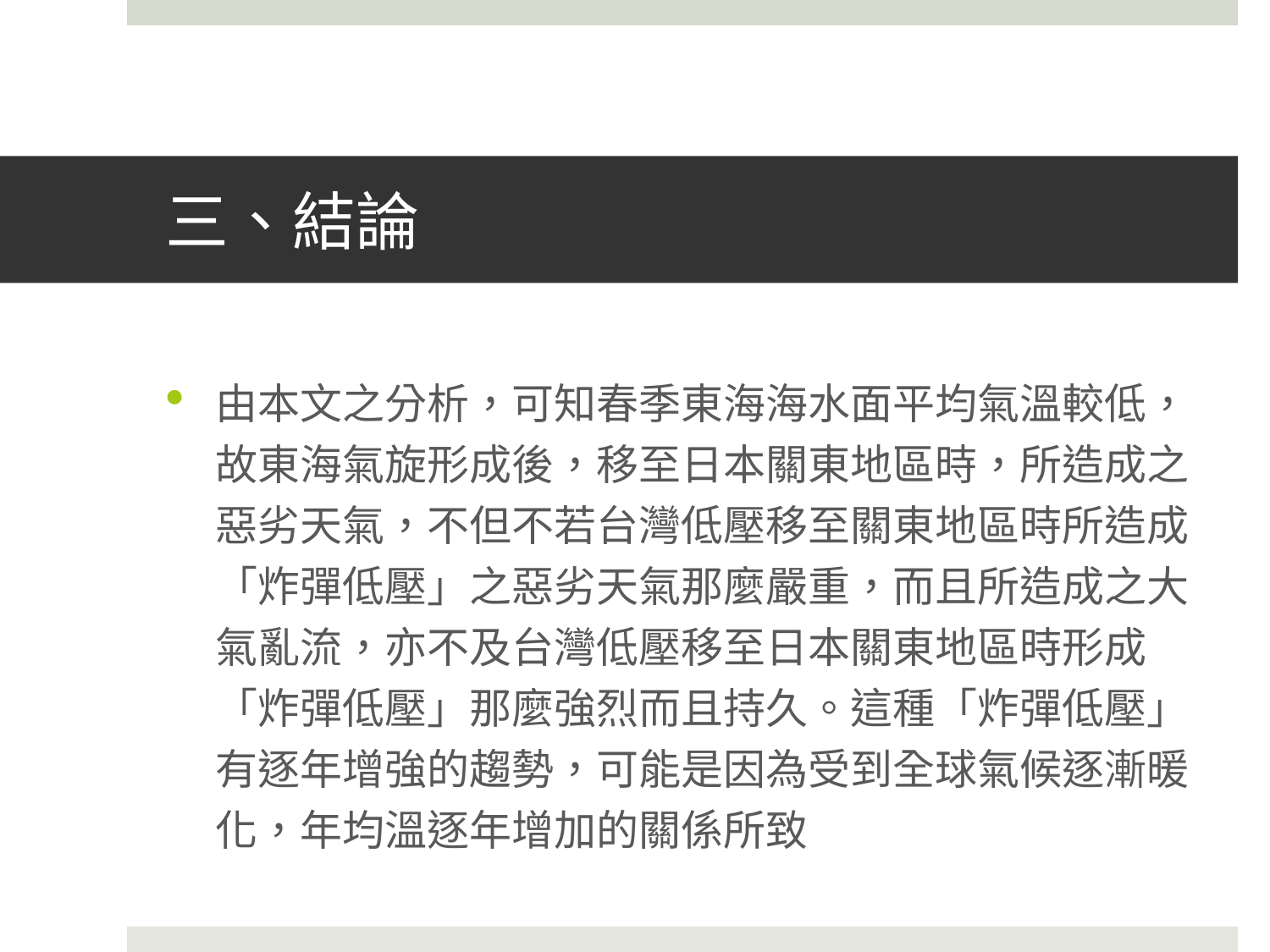

# 三、結論
由本文之分析，可知春季東海海水面平均氣溫較低，故東海氣旋形成後，移至日本關東地區時，所造成之惡劣天氣，不但不若台灣低壓移至關東地區時所造成「炸彈低壓」之惡劣天氣那麼嚴重，而且所造成之大氣亂流，亦不及台灣低壓移至日本關東地區時形成「炸彈低壓」那麼強烈而且持久。這種「炸彈低壓」有逐年增強的趨勢，可能是因為受到全球氣候逐漸暖化，年均溫逐年增加的關係所致